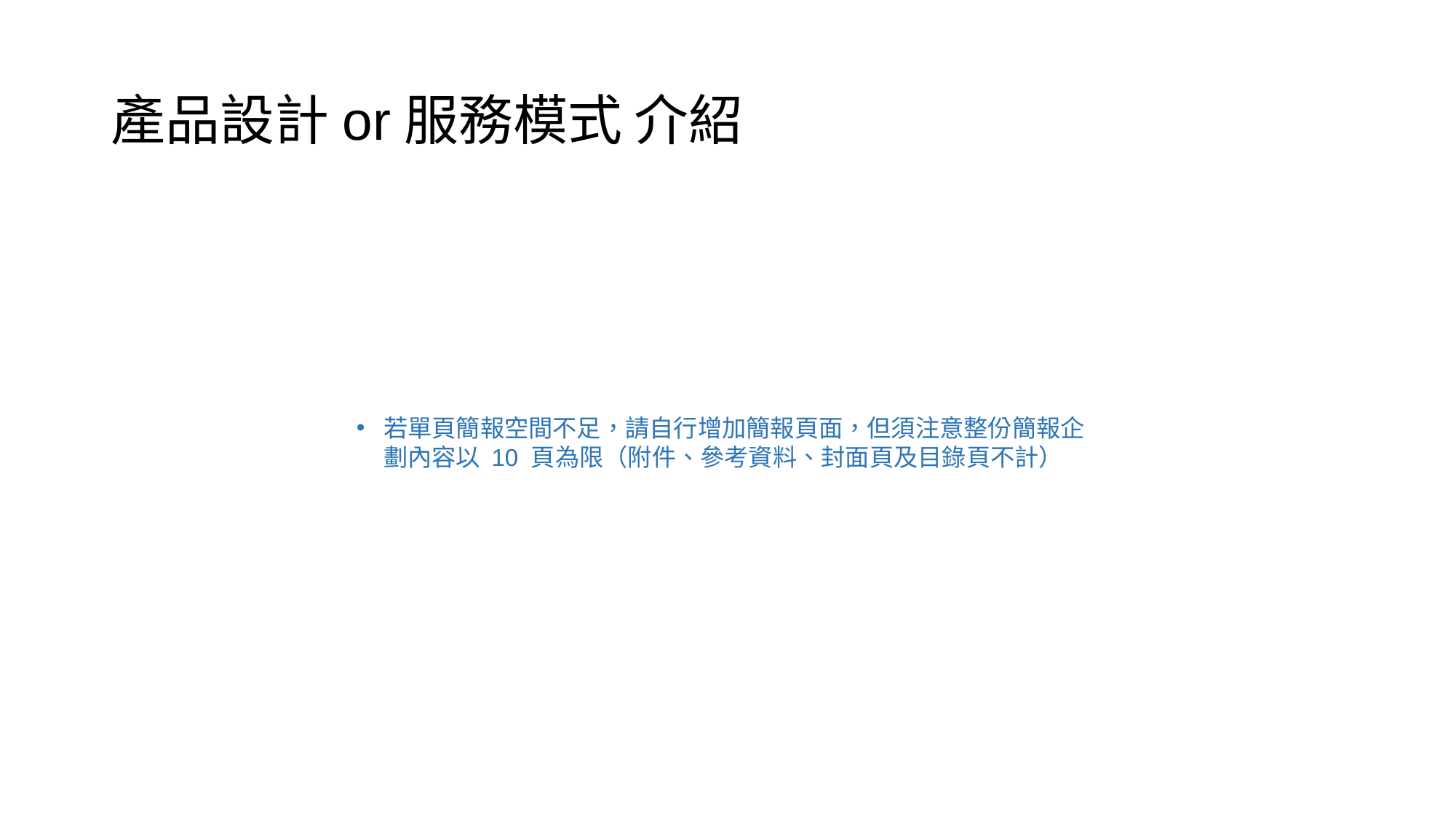

# 產品設計or服務模式 介紹

若單頁簡報空間不足，請自行增加簡報頁面，但須注意整份簡報企劃內容以 10 頁為限（附件、參考資料、封面頁及目錄頁不計）